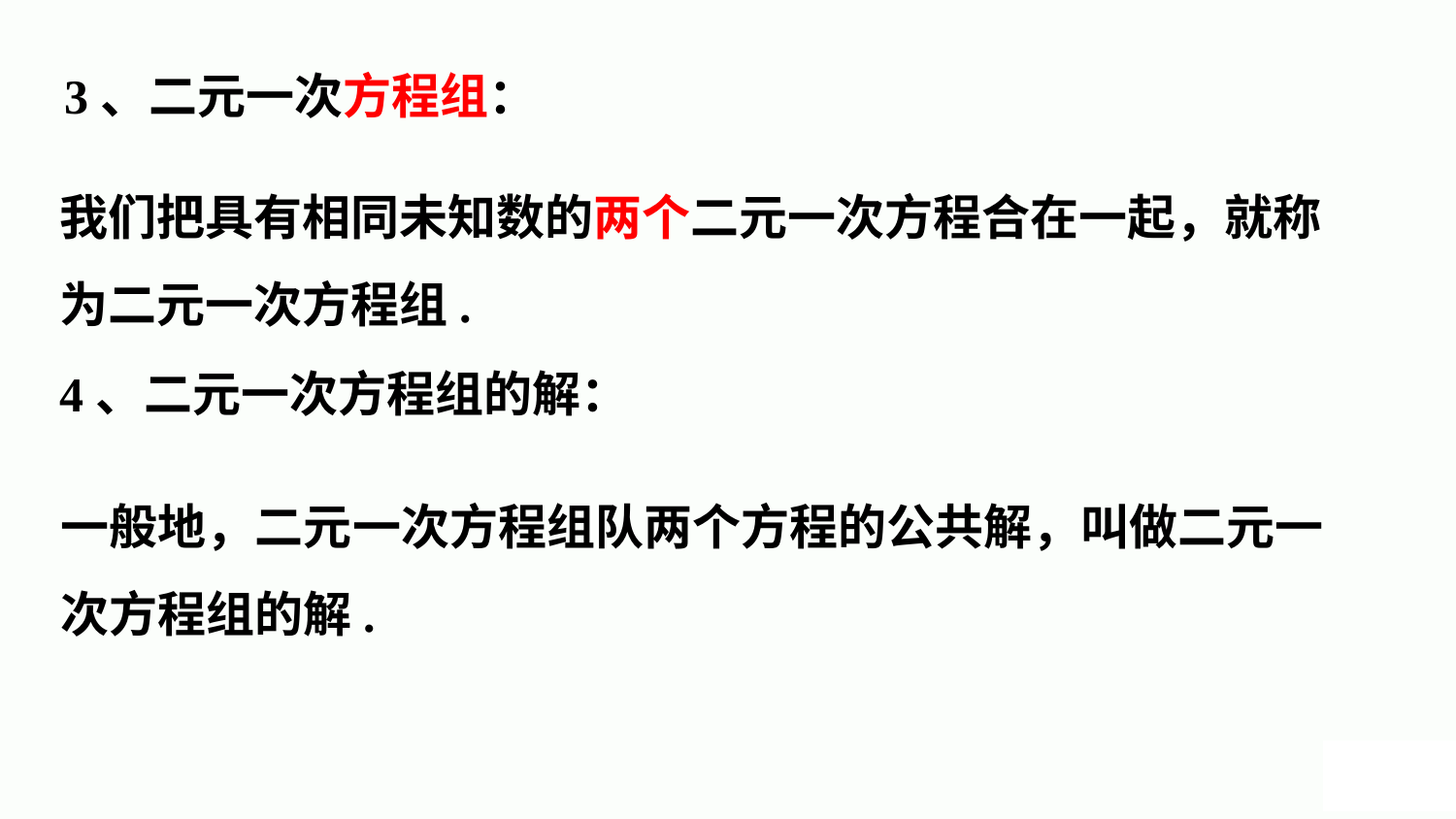

3、二元一次方程组：
我们把具有相同未知数的两个二元一次方程合在一起，就称为二元一次方程组.
4、二元一次方程组的解：
一般地，二元一次方程组队两个方程的公共解，叫做二元一次方程组的解.